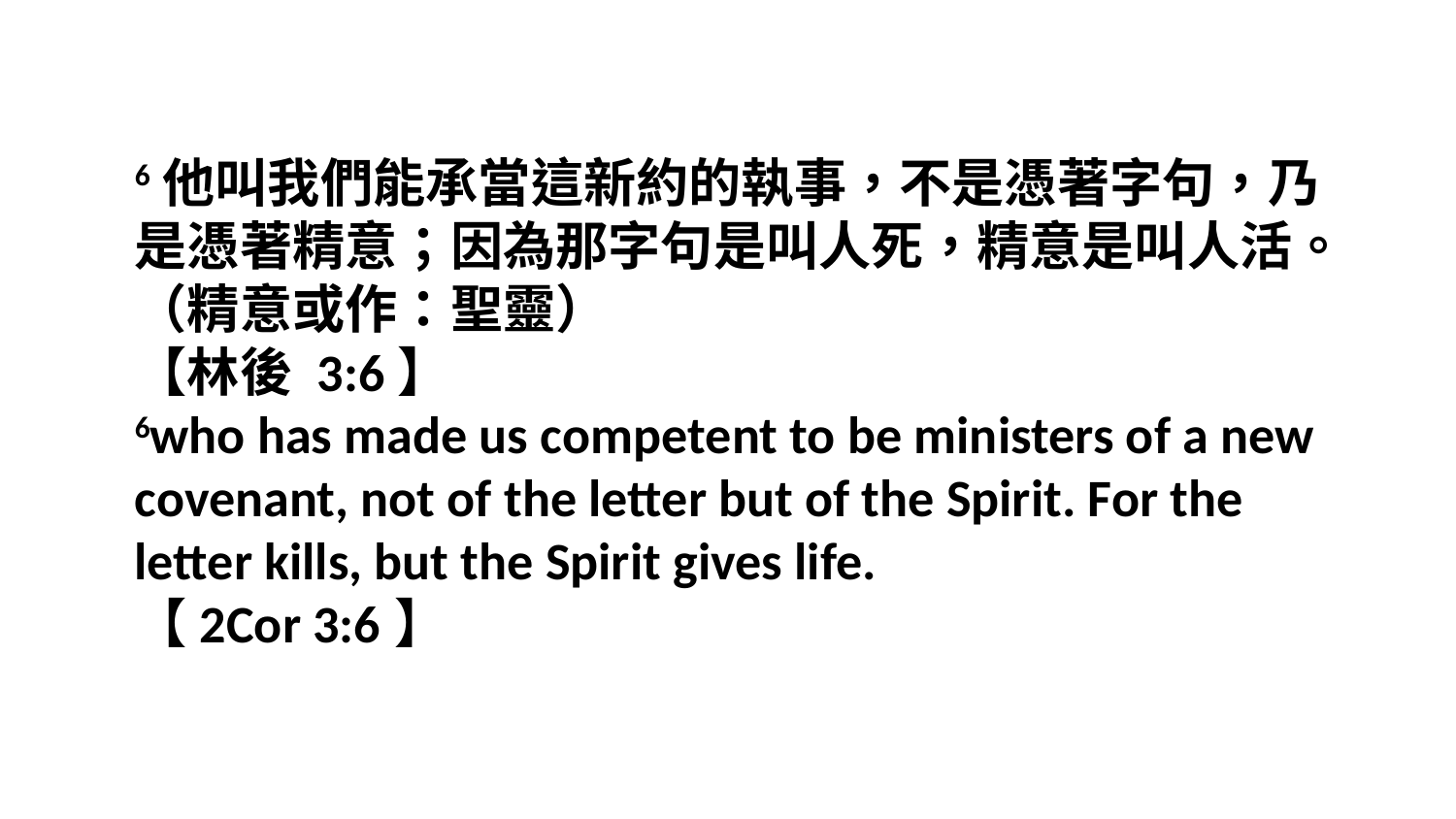

6他叫我們能承當這新約的執事，不是憑著字句，乃是憑著精意；因為那字句是叫人死，精意是叫人活。（精意或作：聖靈）
【林後 3:6】
6who has made us competent to be ministers of a new covenant, not of the letter but of the Spirit. For the letter kills, but the Spirit gives life.
【2Cor 3:6】